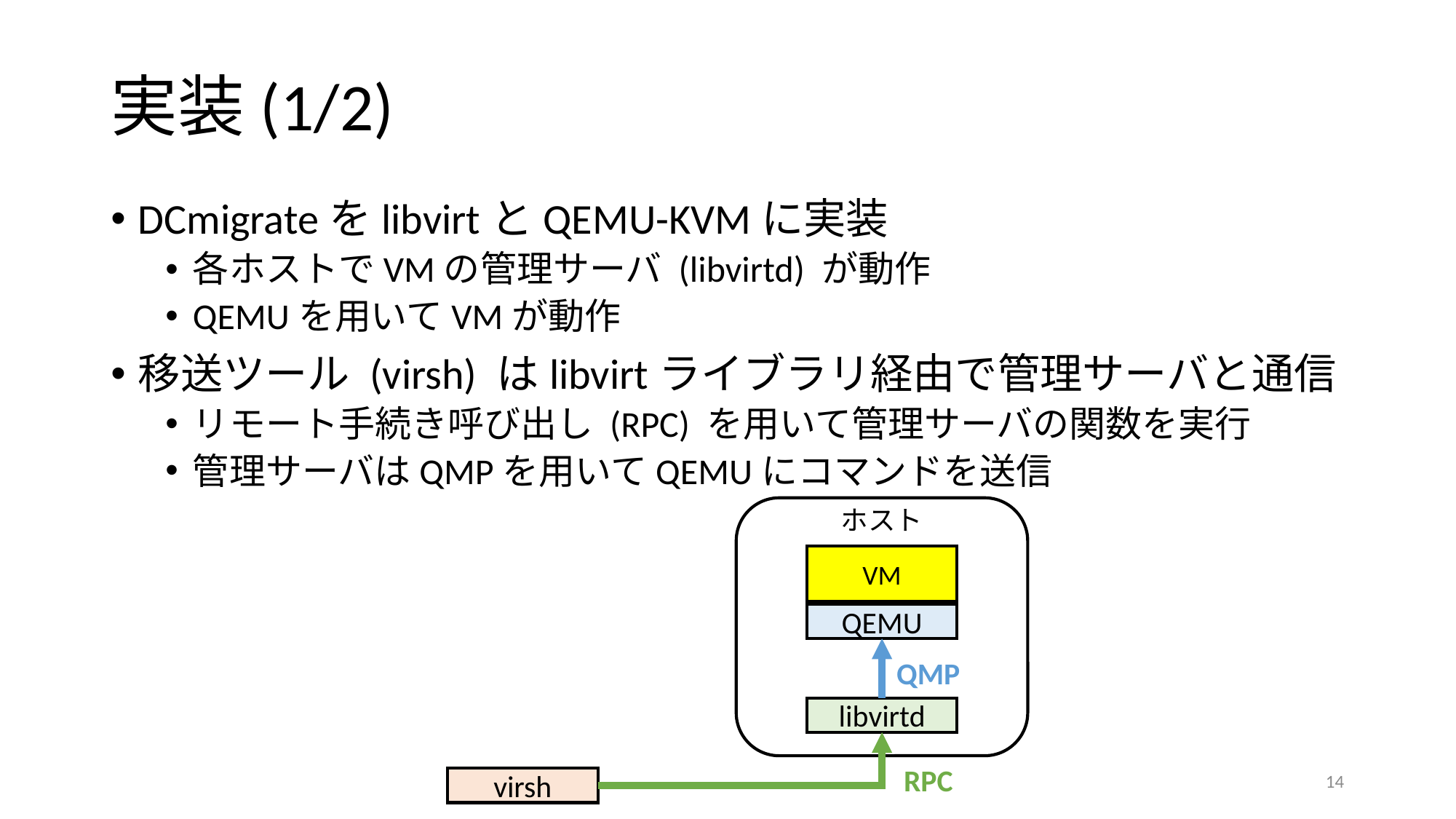

# 実装(1/2)
DCmigrateをlibvirtとQEMU-KVMに実装
各ホストでVMの管理サーバ (libvirtd) が動作
QEMUを用いてVMが動作
移送ツール (virsh) はlibvirtライブラリ経由で管理サーバと通信
リモート手続き呼び出し (RPC) を用いて管理サーバの関数を実行
管理サーバはQMPを用いてQEMUにコマンドを送信

ホスト
VM
QEMU
libvirtd
QMP
RPC
14
virsh